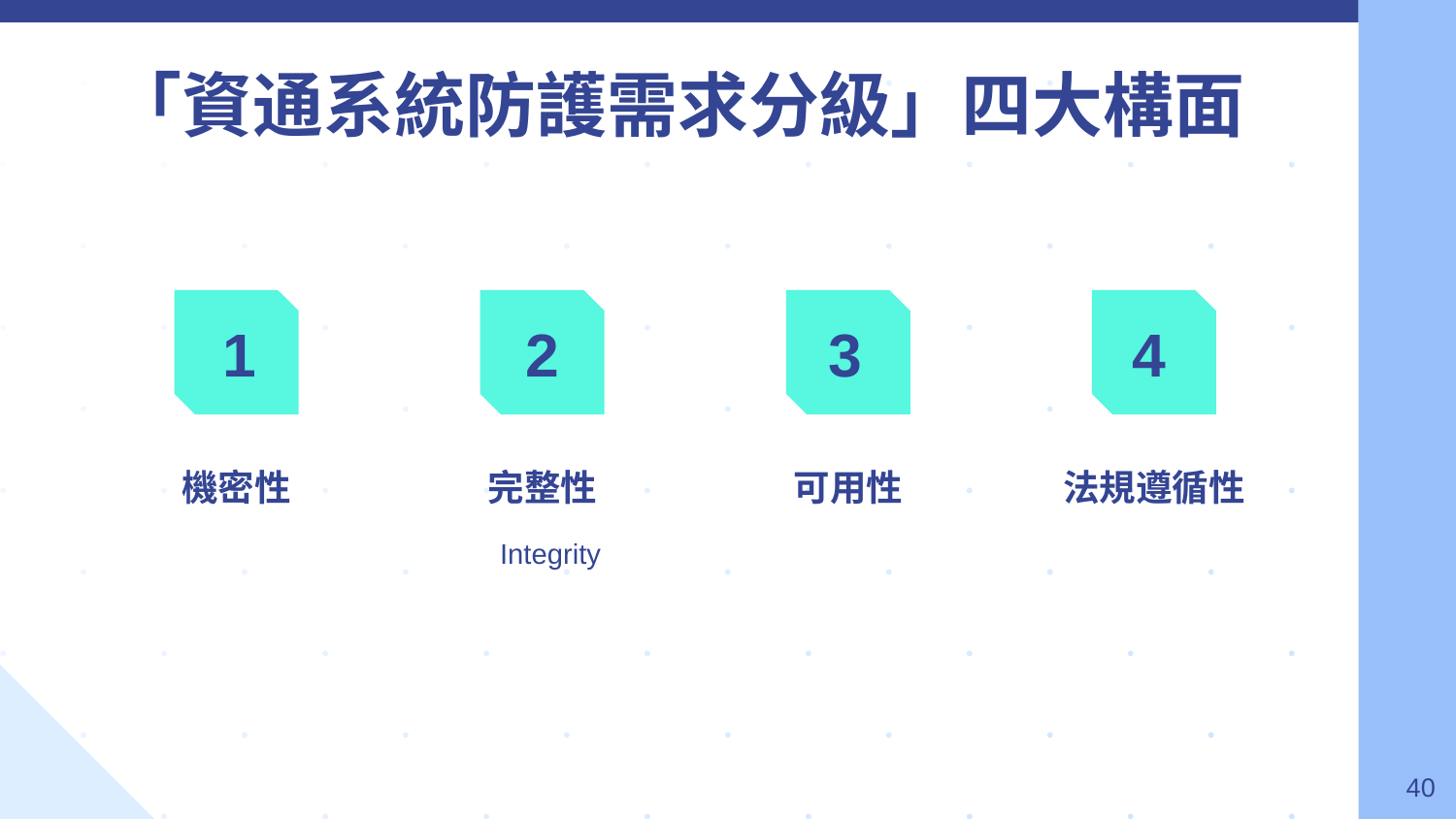

「資通系統防護需求分級」四大構面

1
2
3
4
機密性
完整性
可用性
法規遵循性
Confidentiality
Integrity
Availability
Regulatory compliance
內容被置換
40